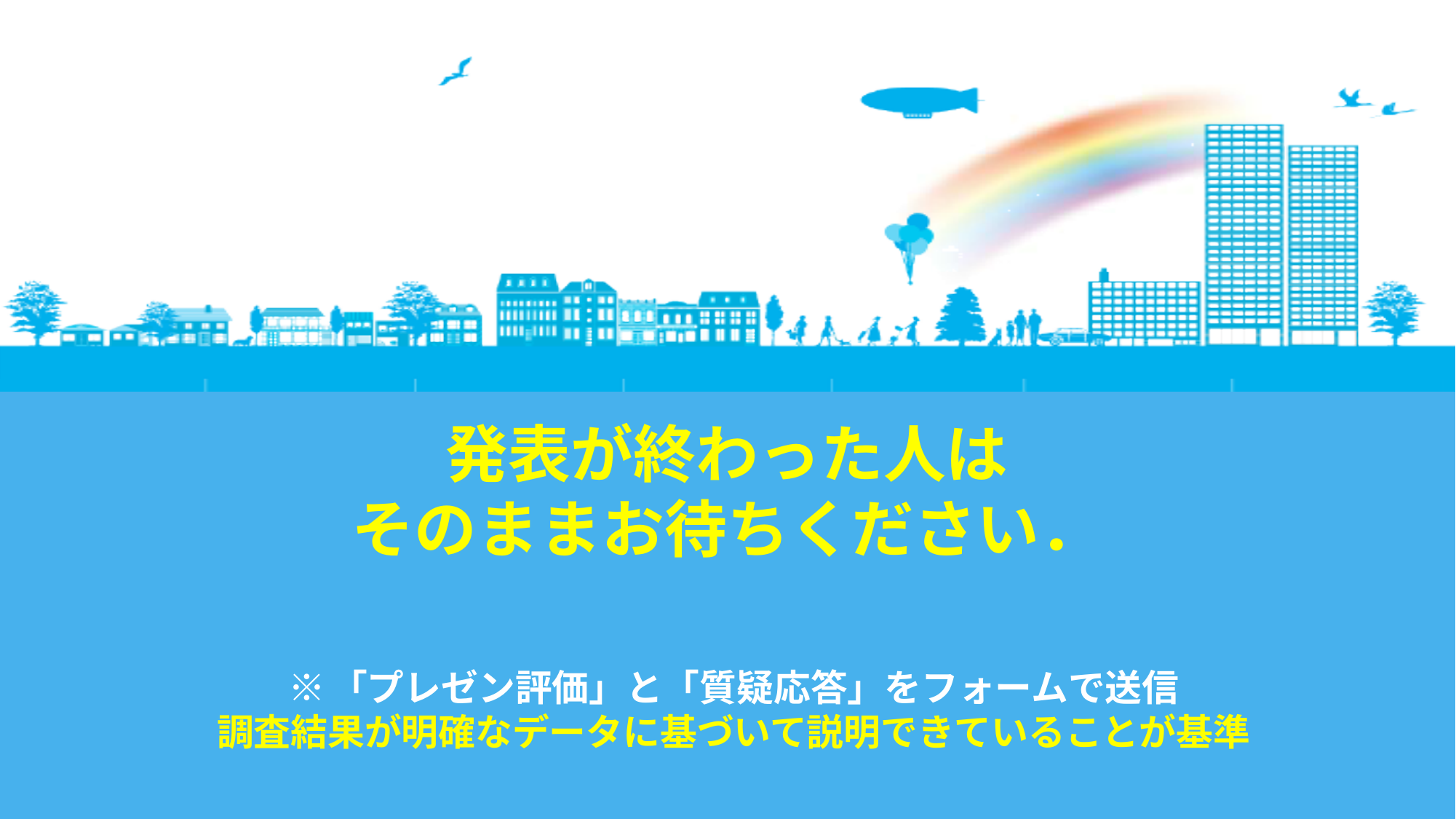

# 発表が終わった人は そのままお待ちください．
※「プレゼン評価」と「質疑応答」をフォームで送信
調査結果が明確なデータに基づいて説明できていることが基準